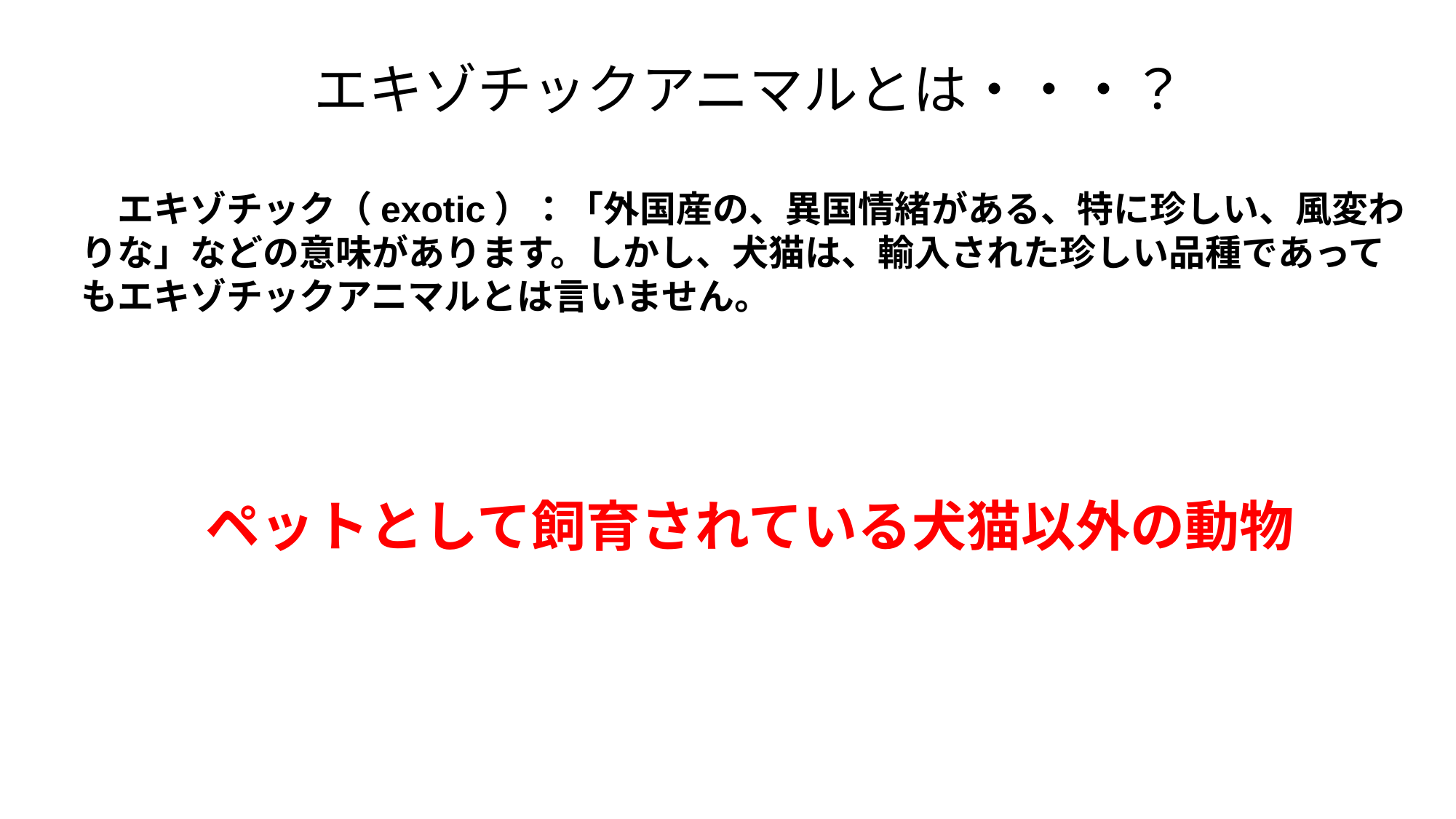

エキゾチックアニマルとは・・・？

　エキゾチック（exotic）：「外国産の、異国情緒がある、特に珍しい、風変わりな」などの意味があります。しかし、犬猫は、輸入された珍しい品種であってもエキゾチックアニマルとは言いません。

ペットとして飼育されている犬猫以外の動物